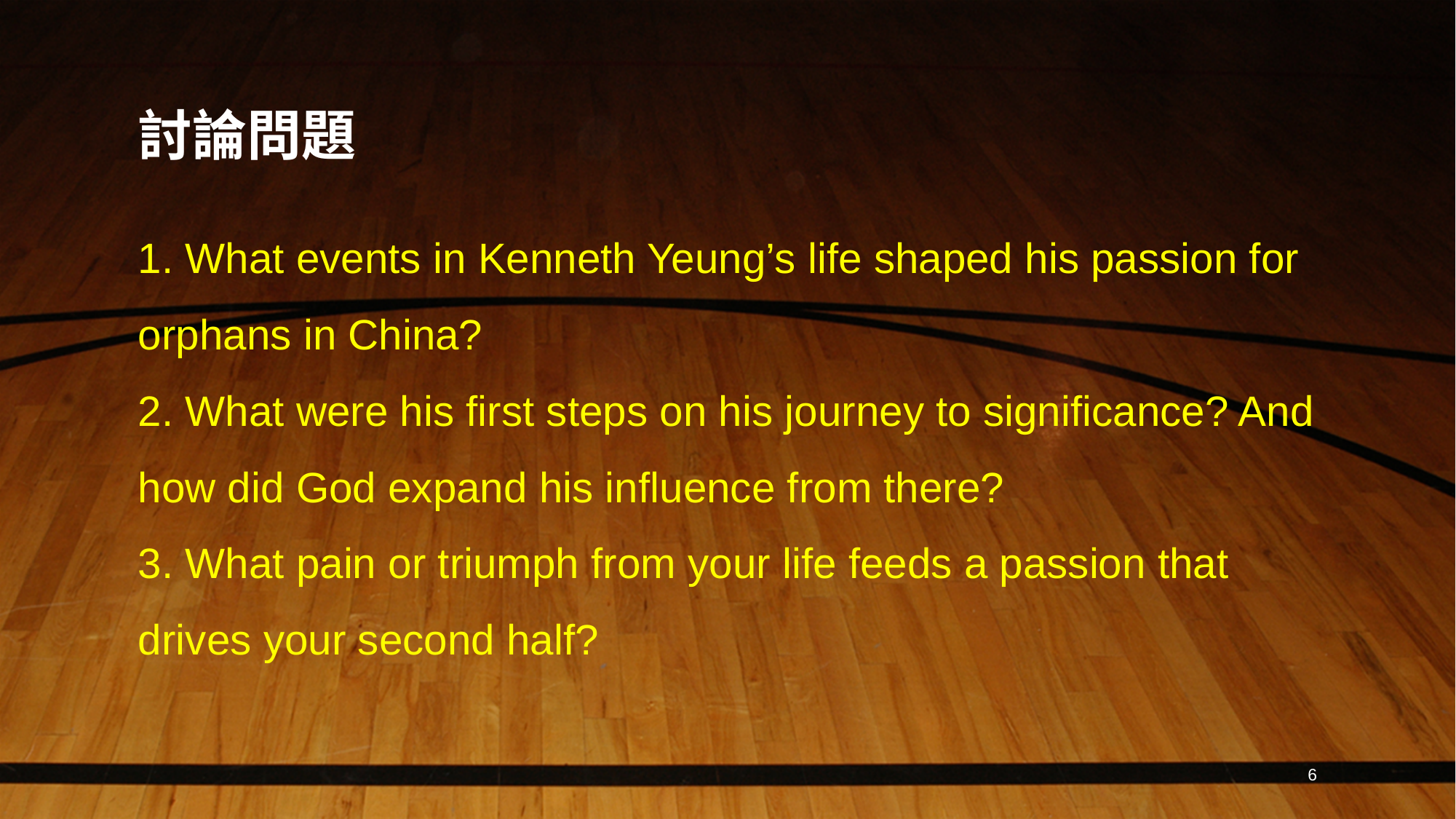

# 討論問題
1. What events in Kenneth Yeung’s life shaped his passion for orphans in China?
2. What were his first steps on his journey to significance? And how did God expand his influence from there?
3. What pain or triumph from your life feeds a passion that drives your second half?
6